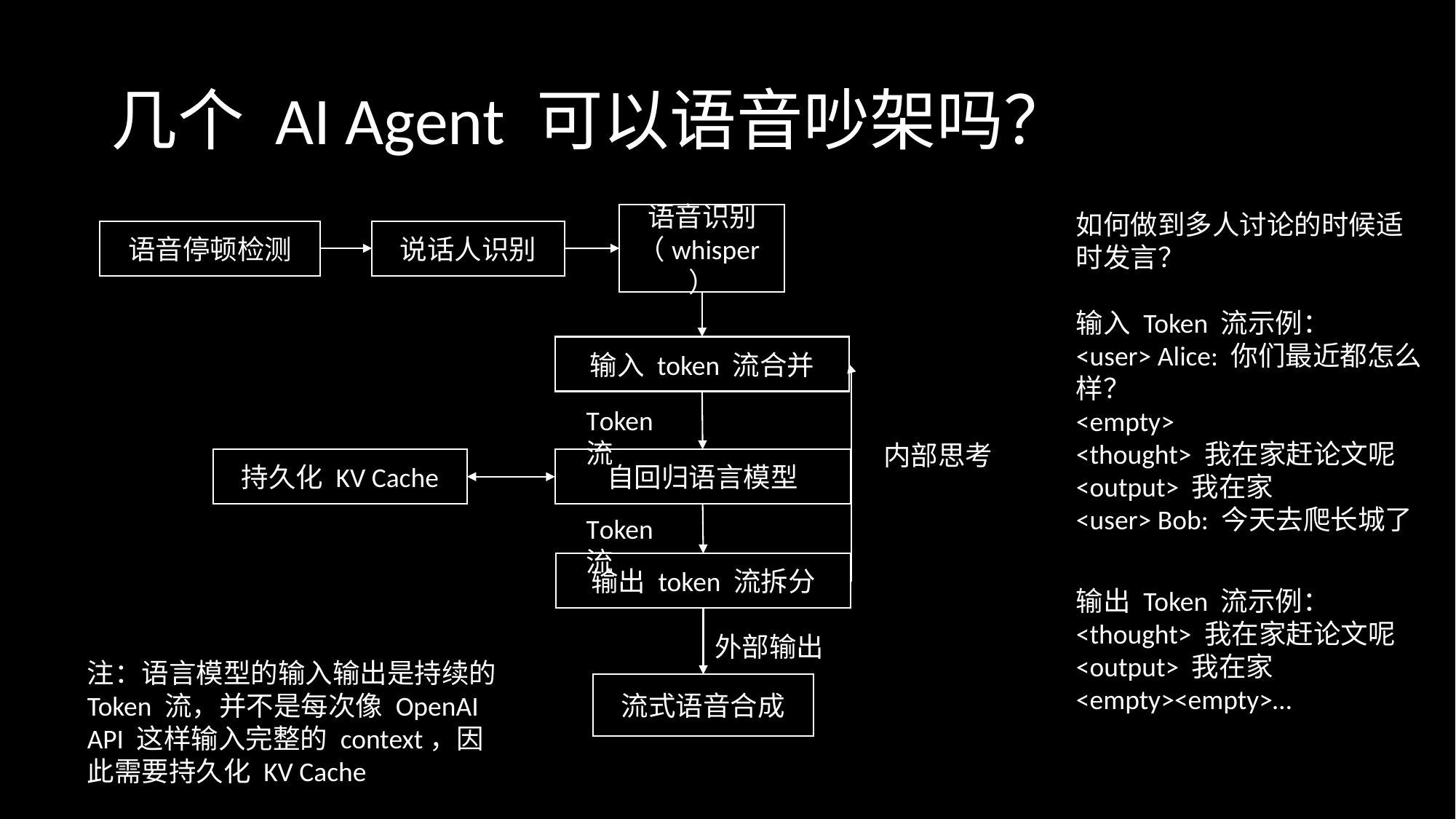

# 几个 AI Agent 可以语音吵架吗？
如何做到多人讨论的时候适时发言？

输入 Token 流示例：
<user> Alice: 你们最近都怎么样？
<empty>
<thought> 我在家赶论文呢
<output> 我在家
<user> Bob: 今天去爬长城了
语音识别（whisper）
语音停顿检测
说话人识别
输入 token 流合并
Token 流
内部思考
持久化 KV Cache
自回归语言模型
Token 流
输出 token 流拆分
输出 Token 流示例：
<thought> 我在家赶论文呢
<output> 我在家
<empty><empty>…
外部输出
注：语言模型的输入输出是持续的 Token 流，并不是每次像 OpenAI API 这样输入完整的 context，因此需要持久化 KV Cache
流式语音合成